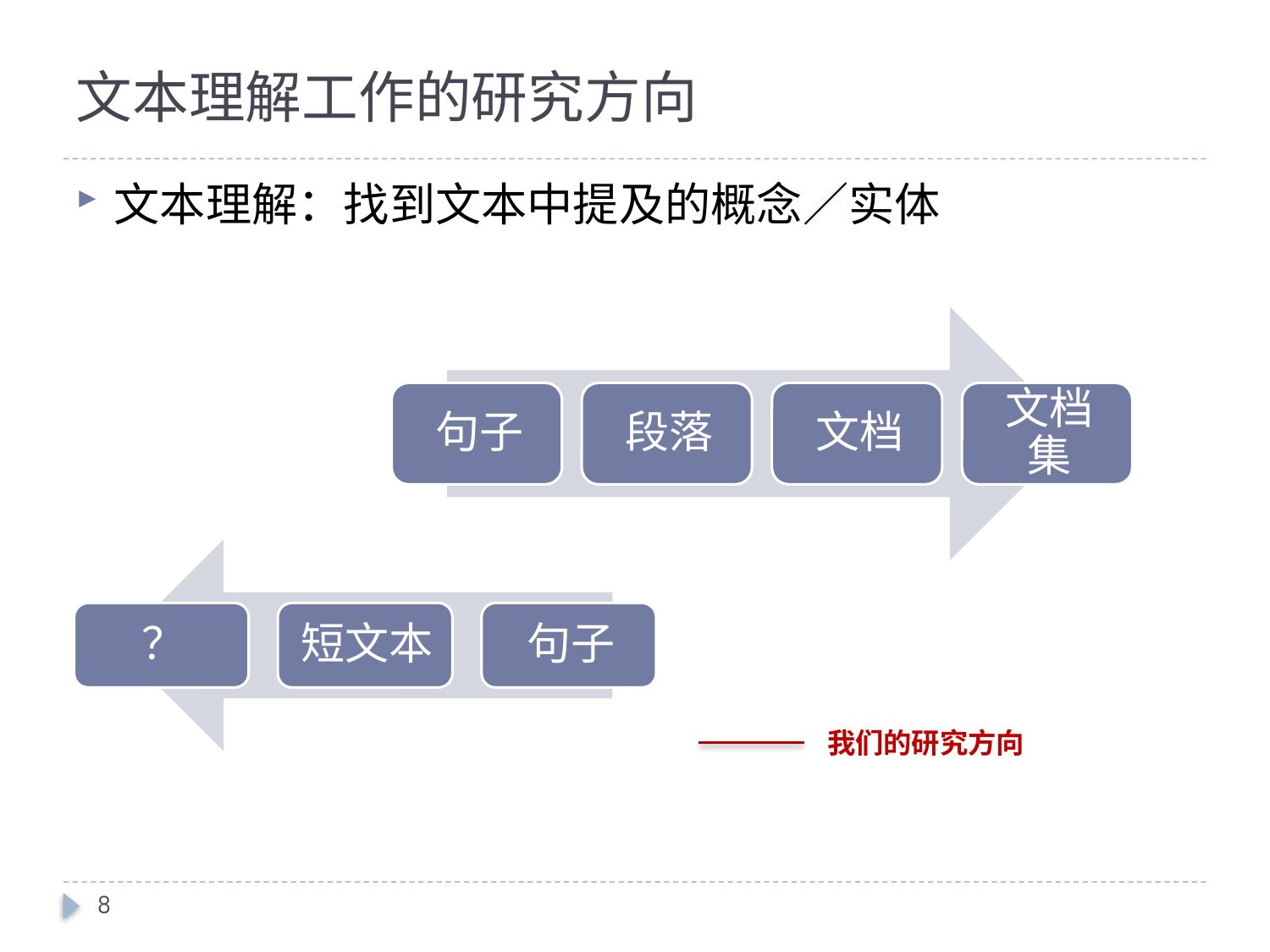

# 文本理解工作的研究方向
文本理解：找到文本中提及的概念／实体
句子
段落
文档
文档集
？
短文本
句子
我们的研究方向
8